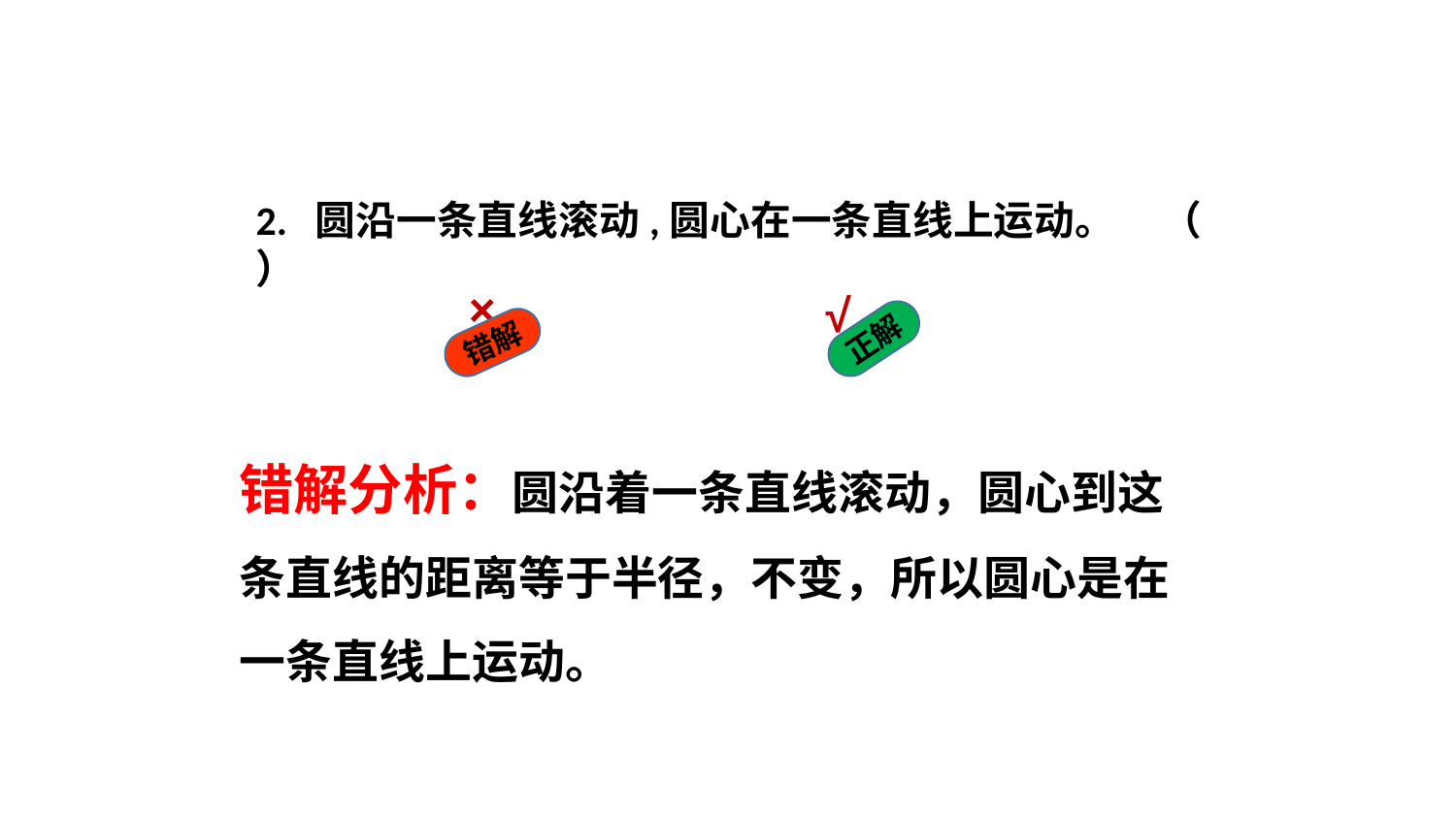

2.  圆沿一条直线滚动,圆心在一条直线上运动。     （     ）
√
×
正解
错解
错解分析：圆沿着一条直线滚动，圆心到这条直线的距离等于半径，不变，所以圆心是在一条直线上运动。